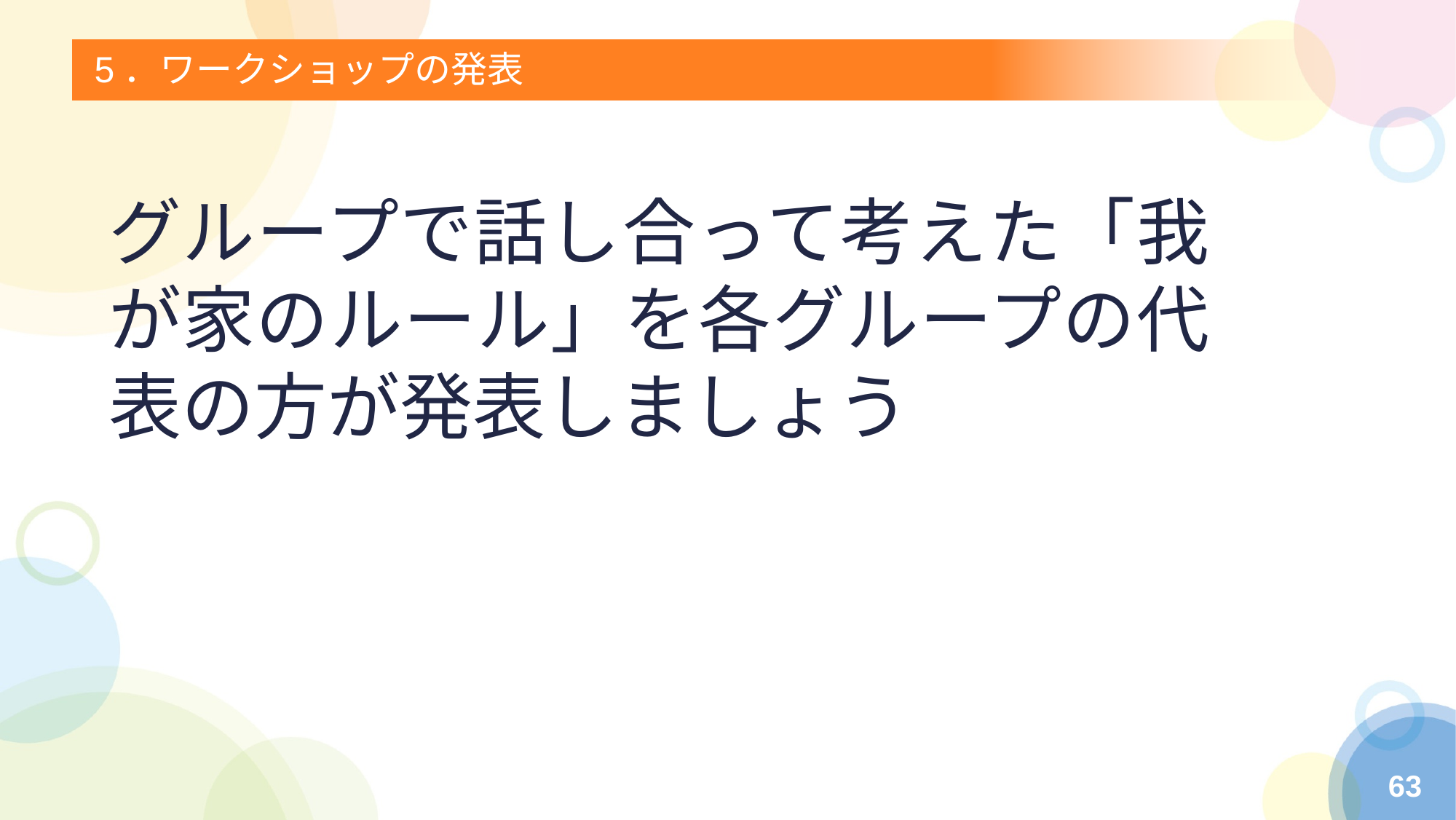

# 5．ワークショップの発表
グループで話し合って考えた「我が家のルール」を各グループの代表の方が発表しましょう
63